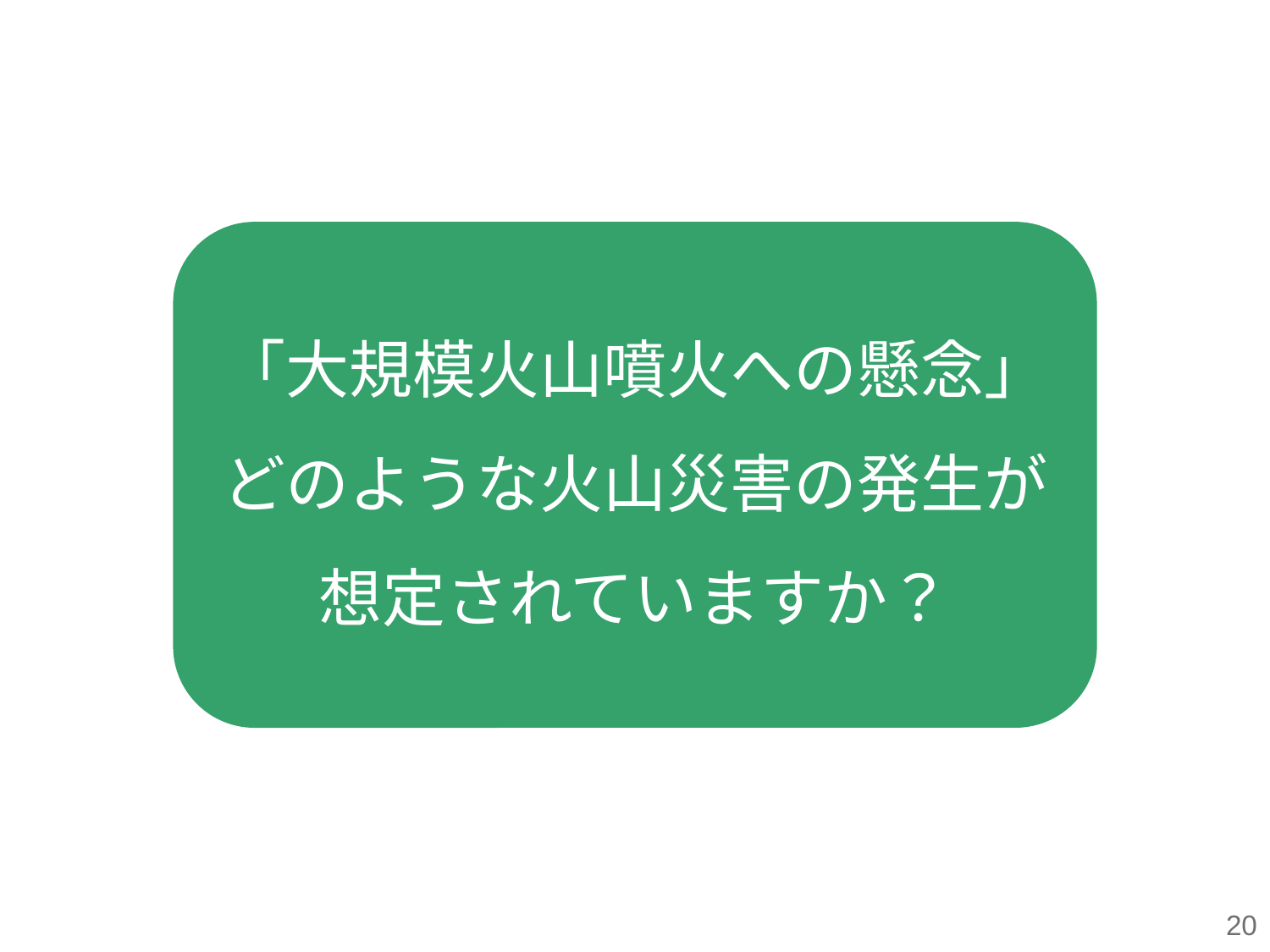

「大規模火山噴火への懸念」
どのような火山災害の発生が
想定されていますか？
20